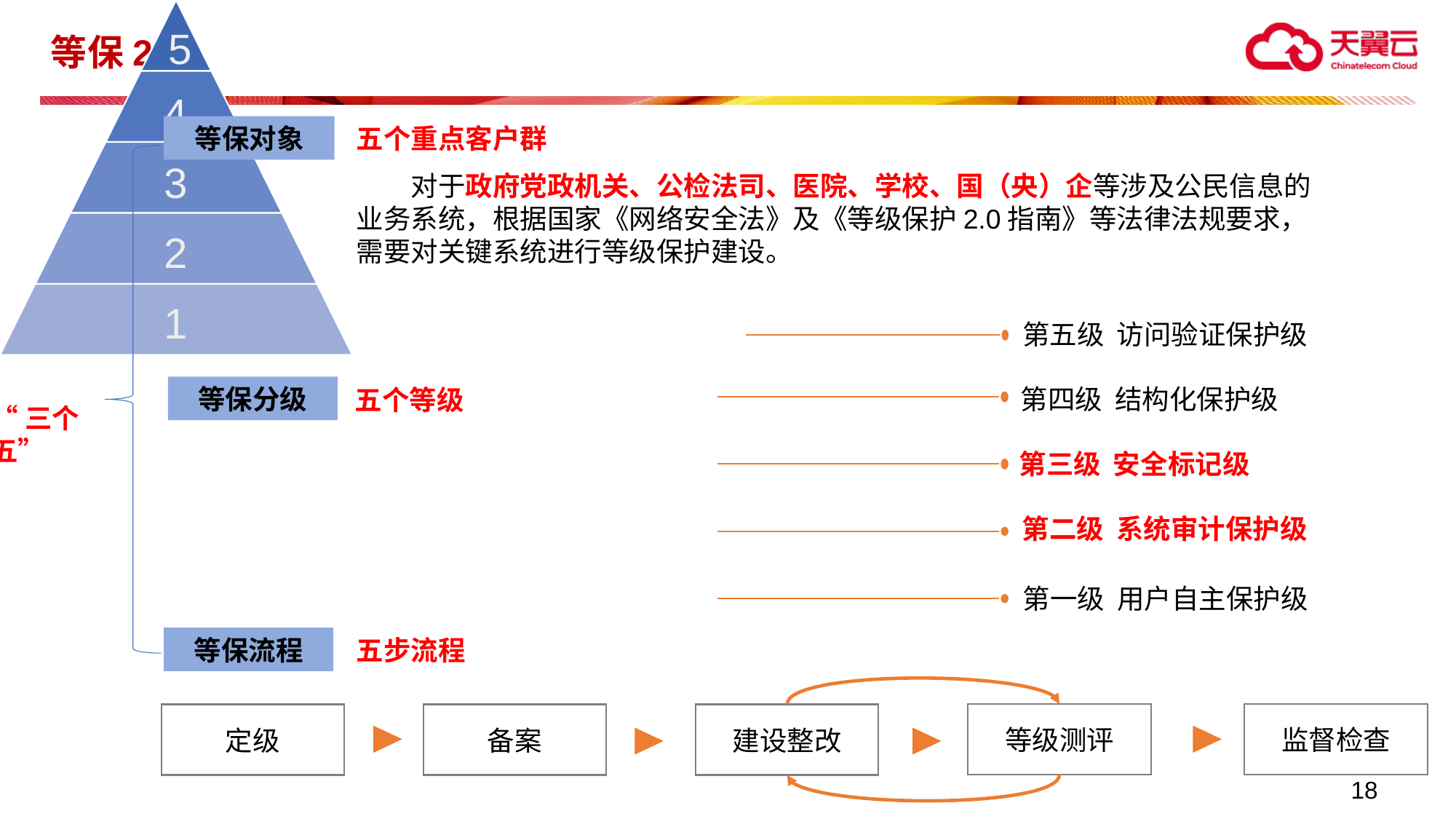

# 等保2.0
等保对象
五个重点客户群

对于政府党政机关、公检法司、医院、学校、国（央）企等涉及公民信息的业务系统，根据国家《网络安全法》及《等级保护2.0指南》等法律法规要求，需要对关键系统进行等级保护建设。
5
4
3
2
1
第五级  访问验证保护级

第四级  结构化保护级
等保分级
五个等级

“三个五”
第三级  安全标记级

第二级  系统审计保护级

第一级  用户自主保护级

等保流程
五步流程
等级测评
监督检查
建设整改
备案
定级